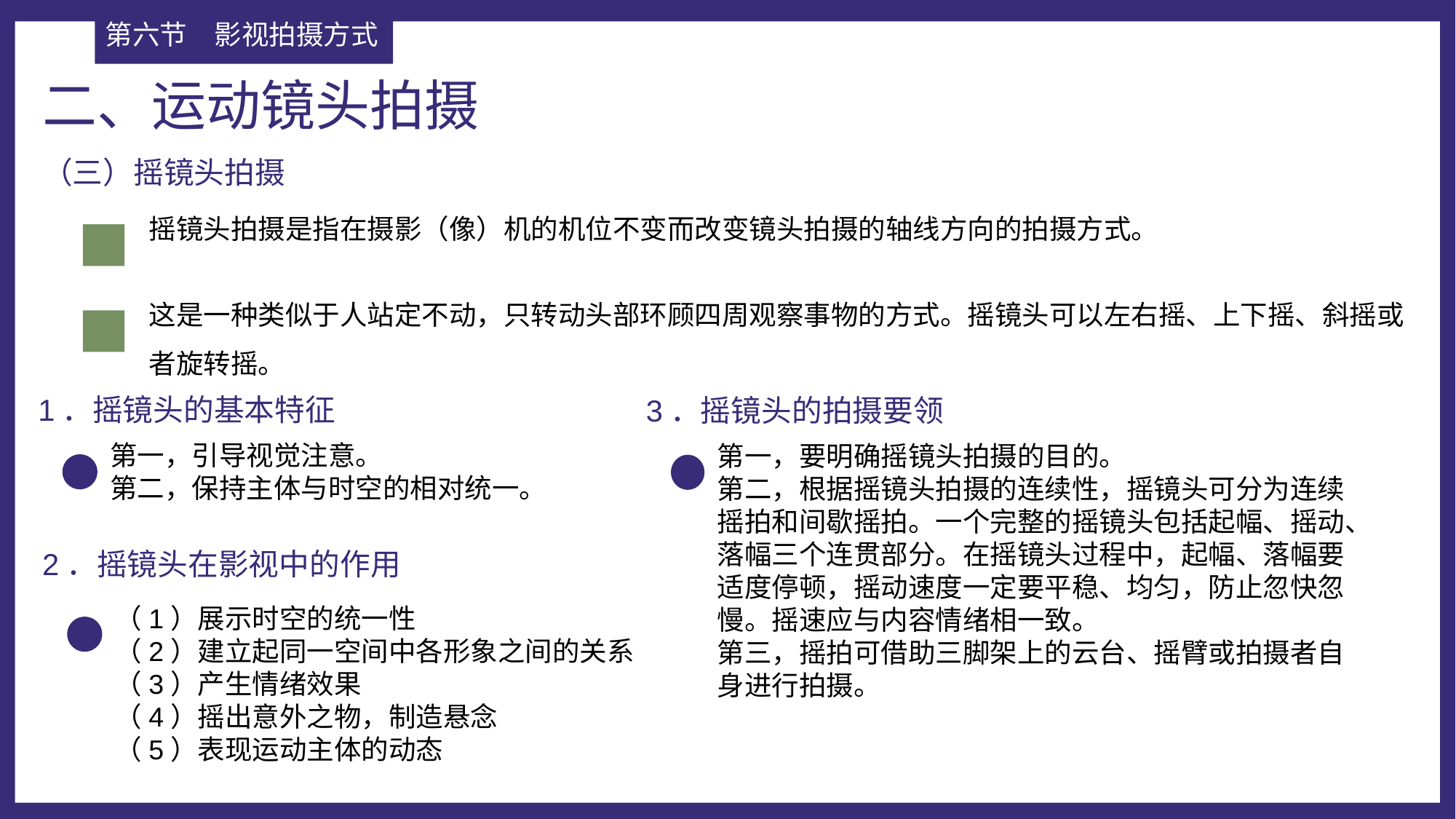

第六节	影视拍摄方式
二、运动镜头拍摄
（三）摇镜头拍摄
摇镜头拍摄是指在摄影（像）机的机位不变而改变镜头拍摄的轴线方向的拍摄方式。

这是一种类似于人站定不动，只转动头部环顾四周观察事物的方式。摇镜头可以左右摇、上下摇、斜摇或者旋转摇。

1．摇镜头的基本特征
3．摇镜头的拍摄要领
第一，引导视觉注意。
第二，保持主体与时空的相对统一。

第一，要明确摇镜头拍摄的目的。
第二，根据摇镜头拍摄的连续性，摇镜头可分为连续摇拍和间歇摇拍。一个完整的摇镜头包括起幅、摇动、落幅三个连贯部分。在摇镜头过程中，起幅、落幅要适度停顿，摇动速度一定要平稳、均匀，防止忽快忽慢。摇速应与内容情绪相一致。
第三，摇拍可借助三脚架上的云台、摇臂或拍摄者自身进行拍摄。

2．摇镜头在影视中的作用
（1）展示时空的统一性
（2）建立起同一空间中各形象之间的关系
（3）产生情绪效果
（4）摇出意外之物，制造悬念
（5）表现运动主体的动态